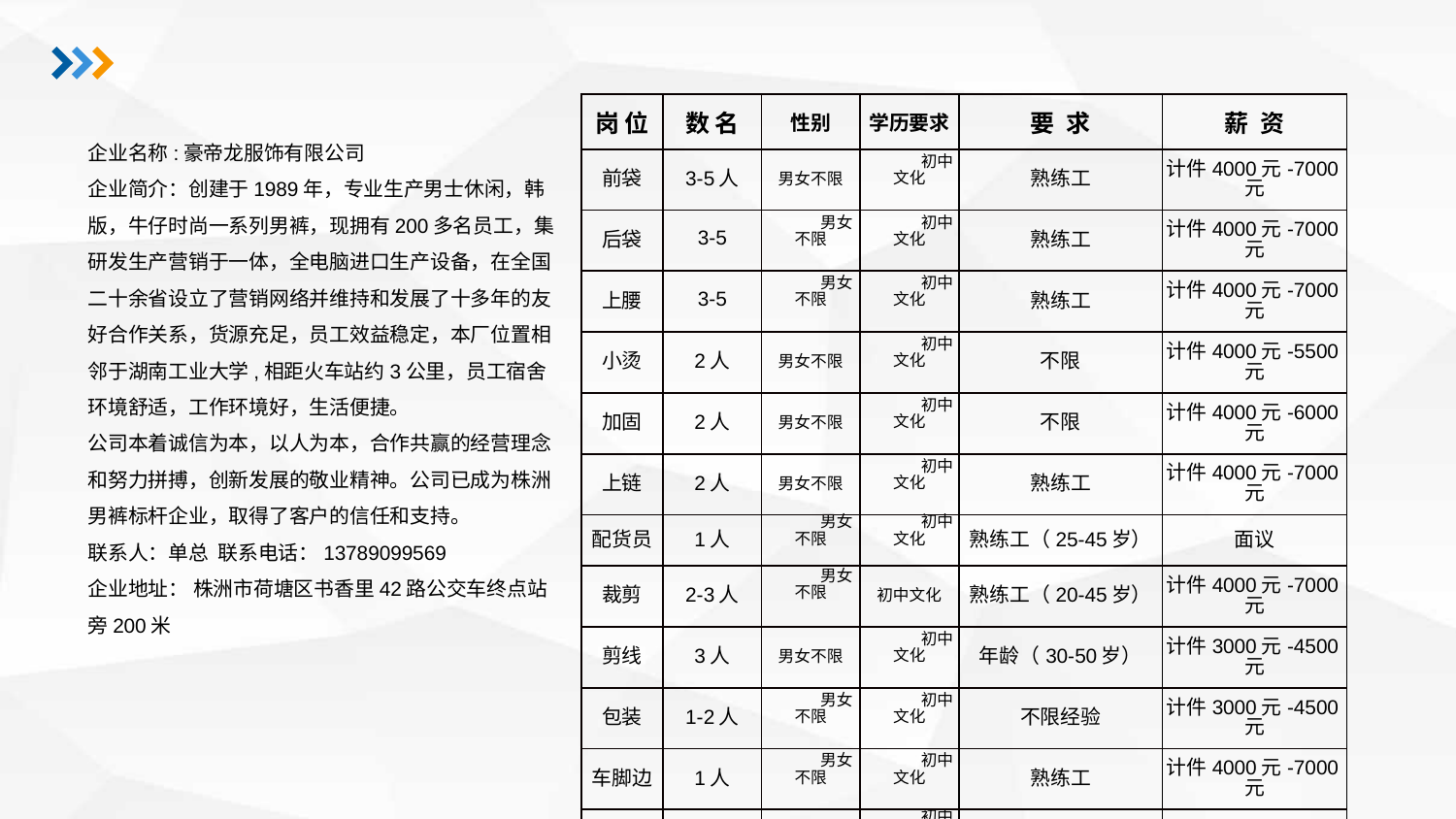

| 岗 位 | 数 名 | 性别 | 学历要求 | 要 求 | 薪 资 |
| --- | --- | --- | --- | --- | --- |
| 前袋 | 3-5人 | 男女不限 | 初中文化 | 熟练工 | 计件4000元-7000元 |
| 后袋 | 3-5 | 男女不限 | 初中文化 | 熟练工 | 计件4000元-7000元 |
| 上腰 | 3-5 | 男女不限 | 初中文化 | 熟练工 | 计件4000元-7000元 |
| 小烫 | 2人 | 男女不限 | 初中文化 | 不限 | 计件4000元-5500元 |
| 加固 | 2人 | 男女不限 | 初中文化 | 不限 | 计件4000元-6000元 |
| 上链 | 2人 | 男女不限 | 初中文化 | 熟练工 | 计件4000元-7000元 |
| 配货员 | 1人 | 男女不限 | 初中文化 | 熟练工（25-45岁） | 面议 |
| 裁剪 | 2-3人 | 男女不限 | 初中文化 | 熟练工（20-45岁） | 计件4000元-7000元 |
| 剪线 | 3人 | 男女不限 | 初中文化 | 年龄（30-50岁） | 计件3000元-4500元 |
| 包装 | 1-2人 | 男女不限 | 初中文化 | 不限经验 | 计件3000元-4500元 |
| 车脚边 | 1人 | 男女不限 | 初中文化 | 熟练工 | 计件4000元-7000元 |
| 样衣工 | 1人 | 男女不限 | 初中文化 | 熟练工 | 4000元-7000元 |
| 收发 | 1人 | 男女不限 | 初中文化 | 不限经验（25-45岁） | 面议 |
| 班组长 | 2人 | 男女不限 | 初中文化 | （3-5年）以上经验 | 面议 |
企业名称:豪帝龙服饰有限公司
企业简介：创建于1989年，专业生产男士休闲，韩版，牛仔时尚一系列男裤，现拥有200多名员工，集研发生产营销于一体，全电脑进口生产设备，在全国二十余省设立了营销网络并维持和发展了十多年的友好合作关系，货源充足，员工效益稳定，本厂位置相邻于湖南工业大学,相距火车站约3公里，员工宿舍环境舒适，工作环境好，生活便捷。公司本着诚信为本，以人为本，合作共赢的经营理念和努力拼搏，创新发展的敬业精神。公司已成为株洲男裤标杆企业，取得了客户的信任和支持。联系人：单总  联系电话：13789099569
企业地址： 株洲市荷塘区书香里42路公交车终点站旁200米